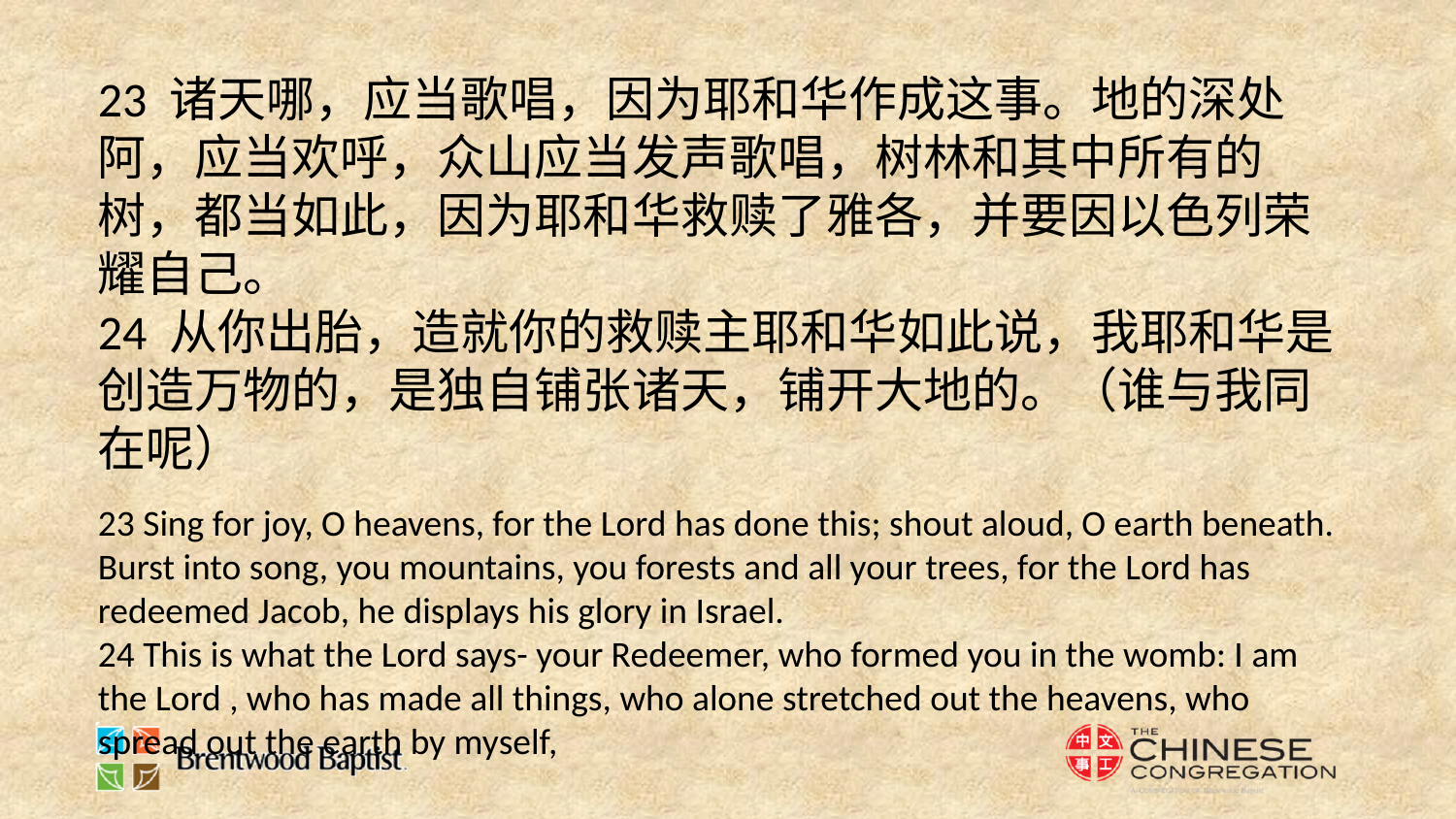

23 诸天哪，应当歌唱，因为耶和华作成这事。地的深处阿，应当欢呼，众山应当发声歌唱，树林和其中所有的树，都当如此，因为耶和华救赎了雅各，并要因以色列荣耀自己。
24 从你出胎，造就你的救赎主耶和华如此说，我耶和华是创造万物的，是独自铺张诸天，铺开大地的。（谁与我同在呢）

23 Sing for joy, O heavens, for the Lord has done this; shout aloud, O earth beneath. Burst into song, you mountains, you forests and all your trees, for the Lord has redeemed Jacob, he displays his glory in Israel.
24 This is what the Lord says- your Redeemer, who formed you in the womb: I am the Lord , who has made all things, who alone stretched out the heavens, who spread out the earth by myself,